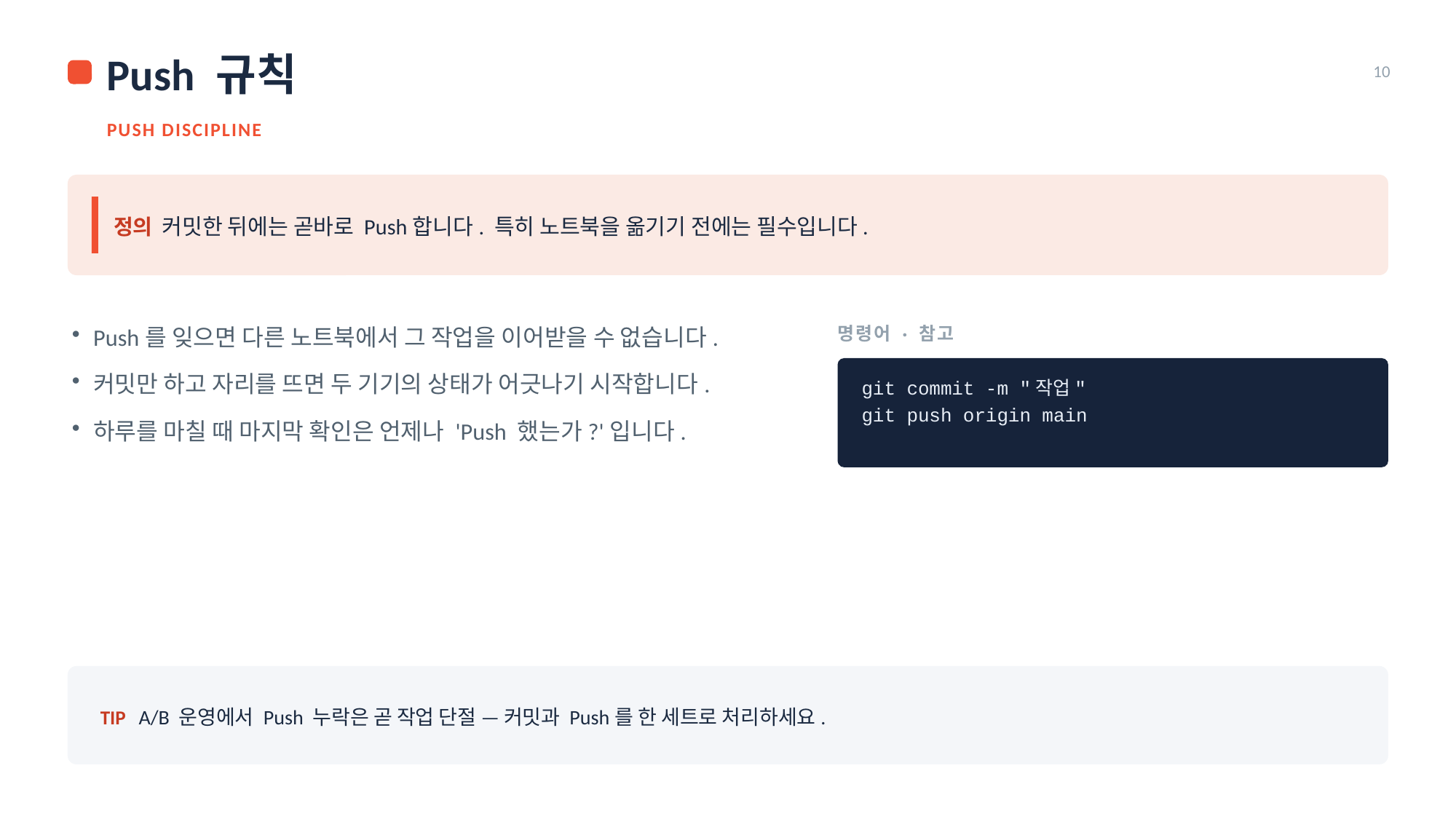

Push 규칙
10

PUSH DISCIPLINE

정의  커밋한 뒤에는 곧바로 Push합니다. 특히 노트북을 옮기기 전에는 필수입니다.

명령어 · 참고
Push를 잊으면 다른 노트북에서 그 작업을 이어받을 수 없습니다.
커밋만 하고 자리를 뜨면 두 기기의 상태가 어긋나기 시작합니다.
하루를 마칠 때 마지막 확인은 언제나 'Push 했는가?'입니다.

git commit -m "작업"
git push origin main

TIP   A/B 운영에서 Push 누락은 곧 작업 단절 — 커밋과 Push를 한 세트로 처리하세요.